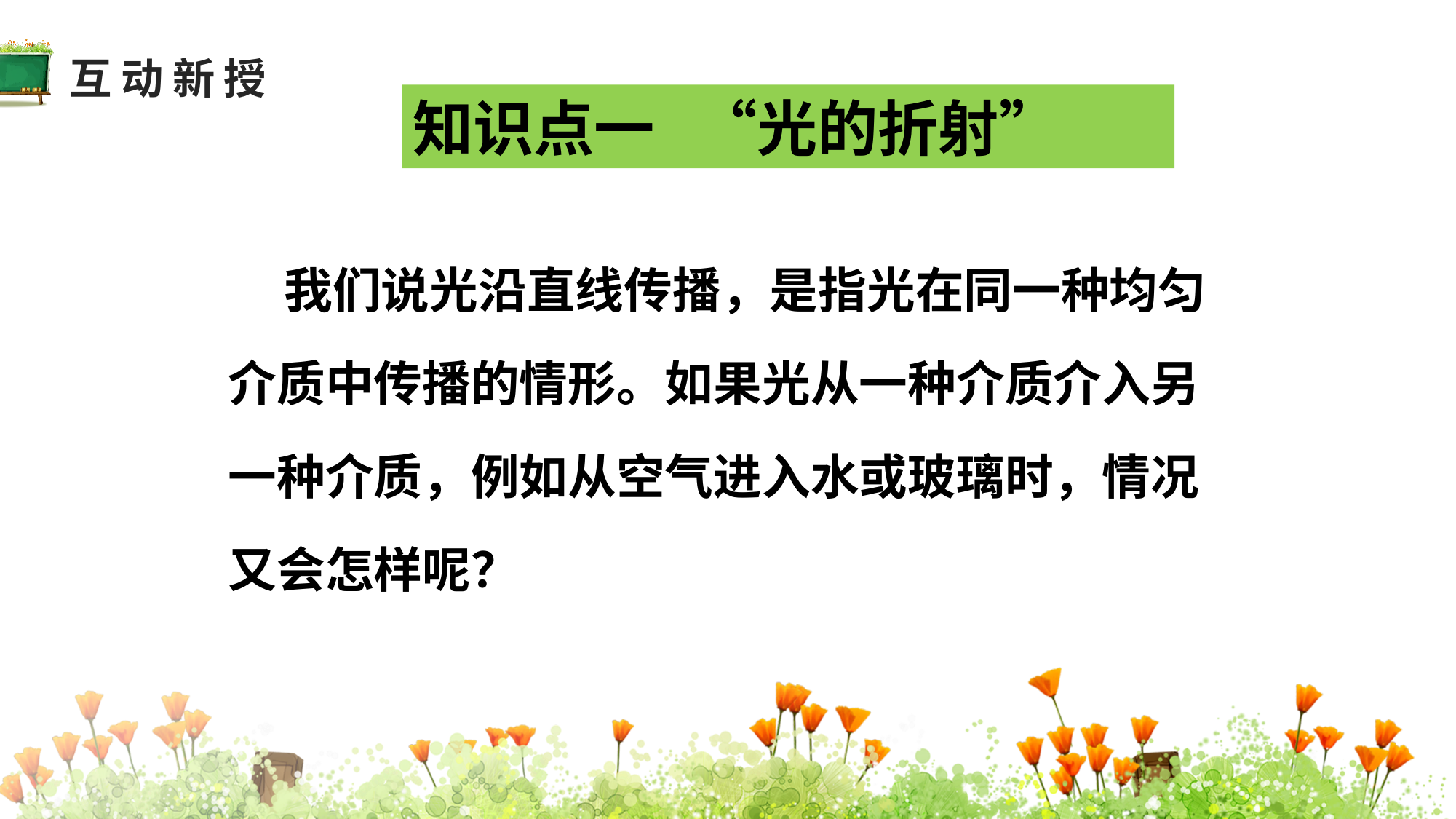

互动新授
知识点一   “光的折射”
    我们说光沿直线传播，是指光在同一种均匀介质中传播的情形。如果光从一种介质介入另一种介质，例如从空气进入水或玻璃时，情况又会怎样呢？